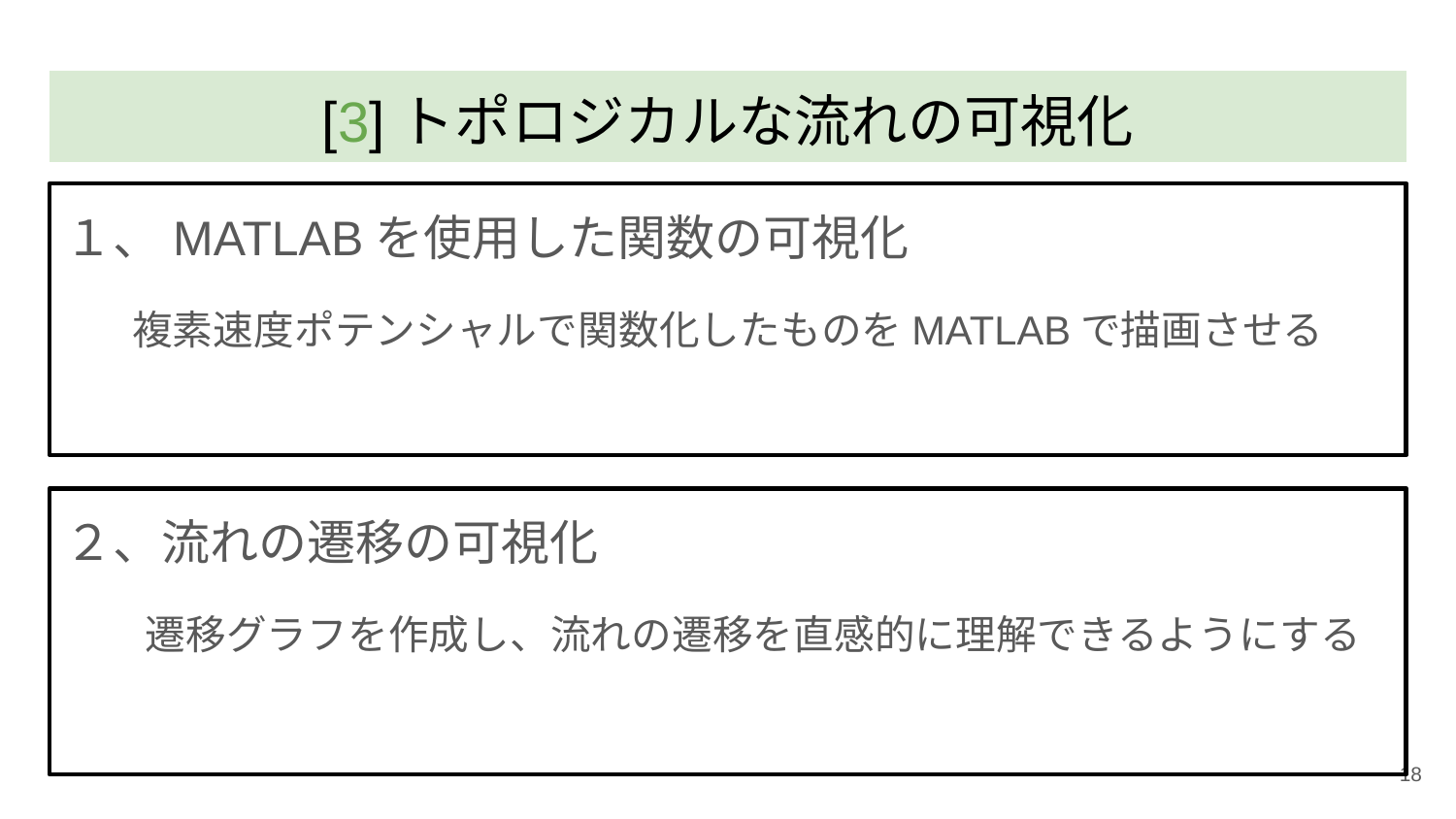

# [3]トポロジカルな流れの可視化
１、MATLABを使用した関数の可視化
複素速度ポテンシャルで関数化したものをMATLABで描画させる
２、流れの遷移の可視化
　　遷移グラフを作成し、流れの遷移を直感的に理解できるようにする
18